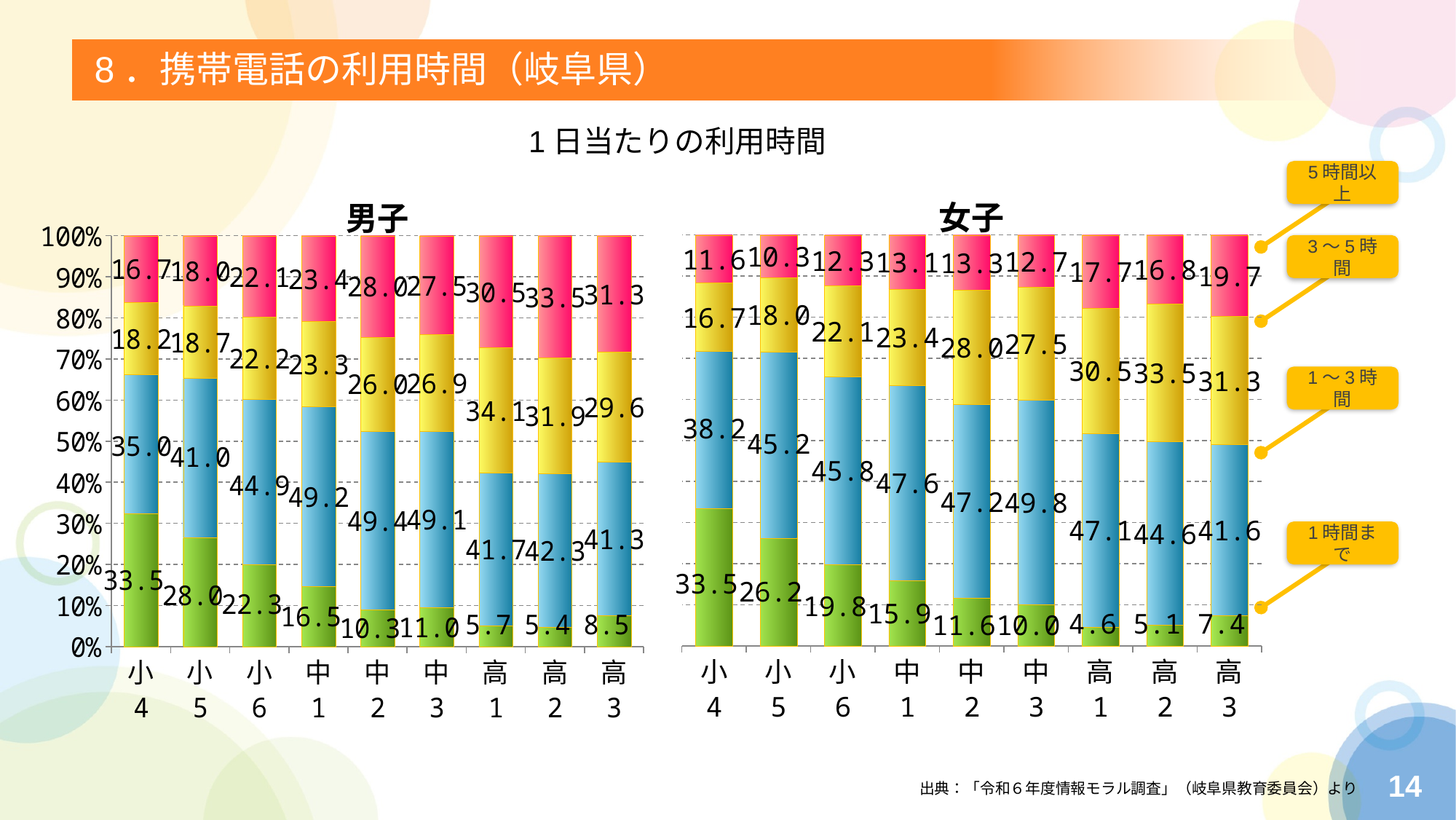

# 8．携帯電話の利用時間（岐阜県）
1日当たりの利用時間
5時間以上

### Chart: 女子

| Category | １時間
まで | １時間～
３時間 | ３時間～
５時間 | ５時間
以上 |
|---|---|---|---|---|
| 小4 | 33.5 | 38.2 | 16.7 | 11.6 |
| 小5 | 26.2 | 45.2 | 18.0 | 10.3 |
| 小6 | 19.8 | 45.8 | 22.1 | 12.3 |
| 中1 | 15.9 | 47.6 | 23.4 | 13.1 |
| 中2 | 11.6 | 47.2 | 28.0 | 13.3 |
| 中3 | 10.0 | 49.8 | 27.5 | 12.7 |
| 高1 | 4.6 | 47.1 | 30.5 | 17.7 |
| 高2 | 5.1 | 44.6 | 33.5 | 16.8 |
| 高3 | 7.4 | 41.6 | 31.3 | 19.7 |

### Chart: 男子

| Category | １時間
まで | １時間～
３時間 | ３時間～
５時間2 | ５時間
以上 |
|---|---|---|---|---|
| 小4 | 33.5 | 35.0 | 18.2 | 16.7 |
| 小5 | 28.0 | 41.0 | 18.7 | 18.0 |
| 小6 | 22.3 | 44.9 | 22.2 | 22.1 |
| 中1 | 16.5 | 49.2 | 23.3 | 23.4 |
| 中2 | 10.3 | 49.4 | 26.0 | 28.0 |
| 中3 | 11.0 | 49.1 | 26.9 | 27.5 |
| 高1 | 5.7 | 41.7 | 34.1 | 30.5 |
| 高2 | 5.4 | 42.3 | 31.9 | 33.5 |
| 高3 | 8.5 | 41.3 | 29.6 | 31.3 |
3～5時間
1～3時間
1時間まで
14
出典：「令和６年度情報モラル調査」（岐阜県教育委員会）より